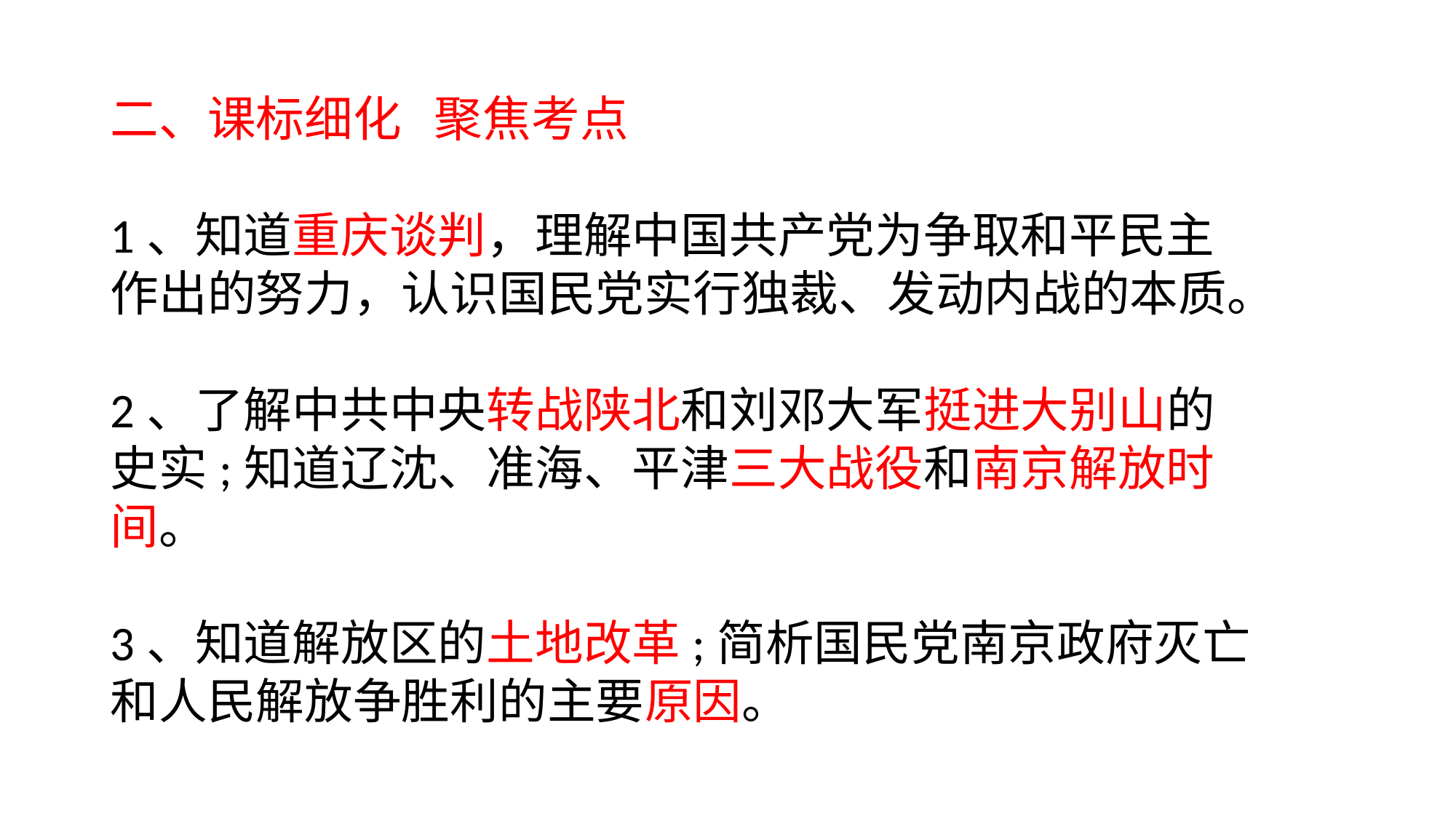

二、课标细化   聚焦考点

1、知道重庆谈判，理解中国共产党为争取和平民主作出的努力，认识国民党实行独裁、发动内战的本质。

2、了解中共中央转战陕北和刘邓大军挺进大别山的史实;知道辽沈、准海、平津三大战役和南京解放时间。

3、知道解放区的土地改革;简析国民党南京政府灭亡和人民解放争胜利的主要原因。